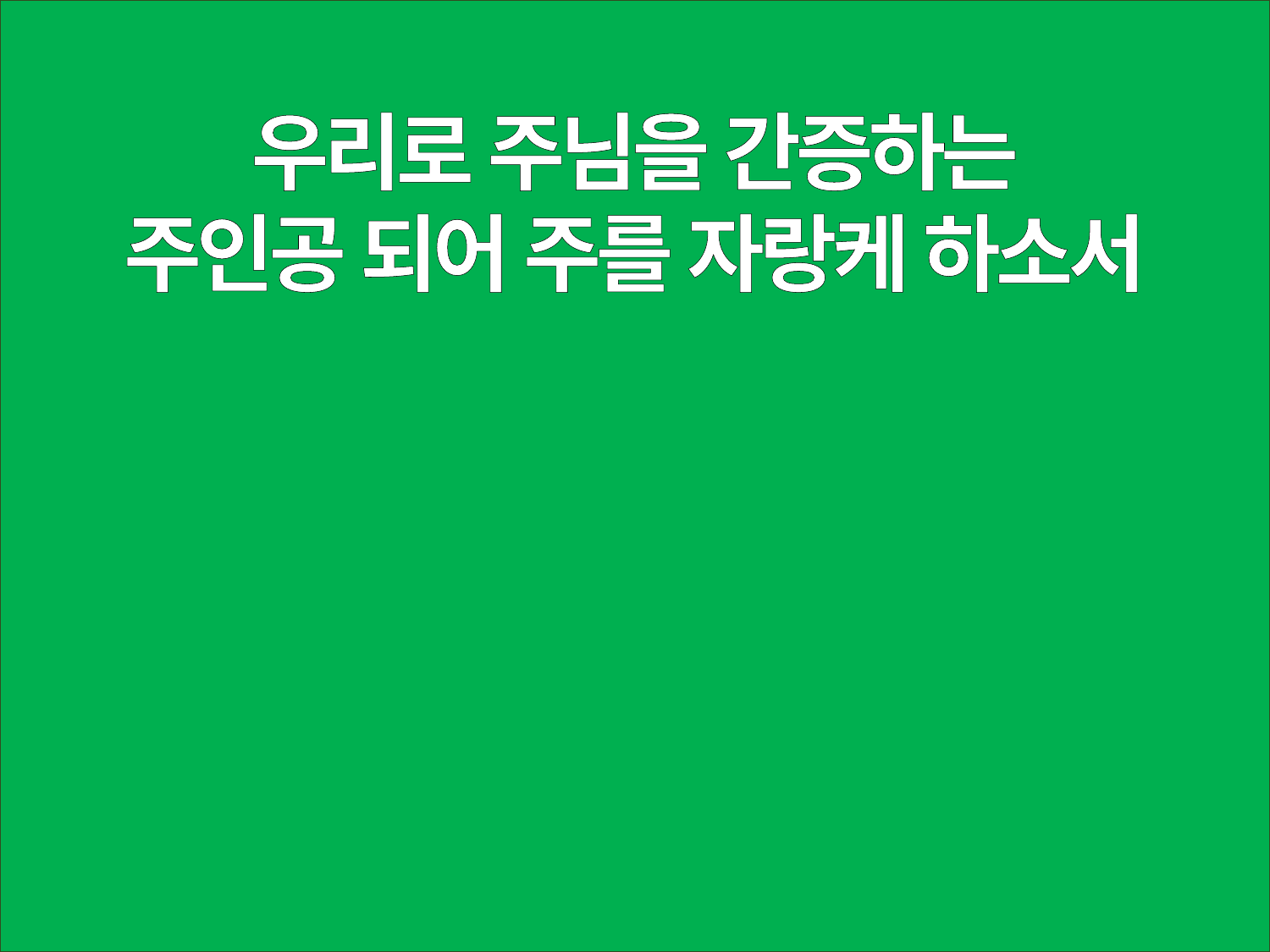

우리로 주님을 간증하는
주인공 되어 주를 자랑케 하소서